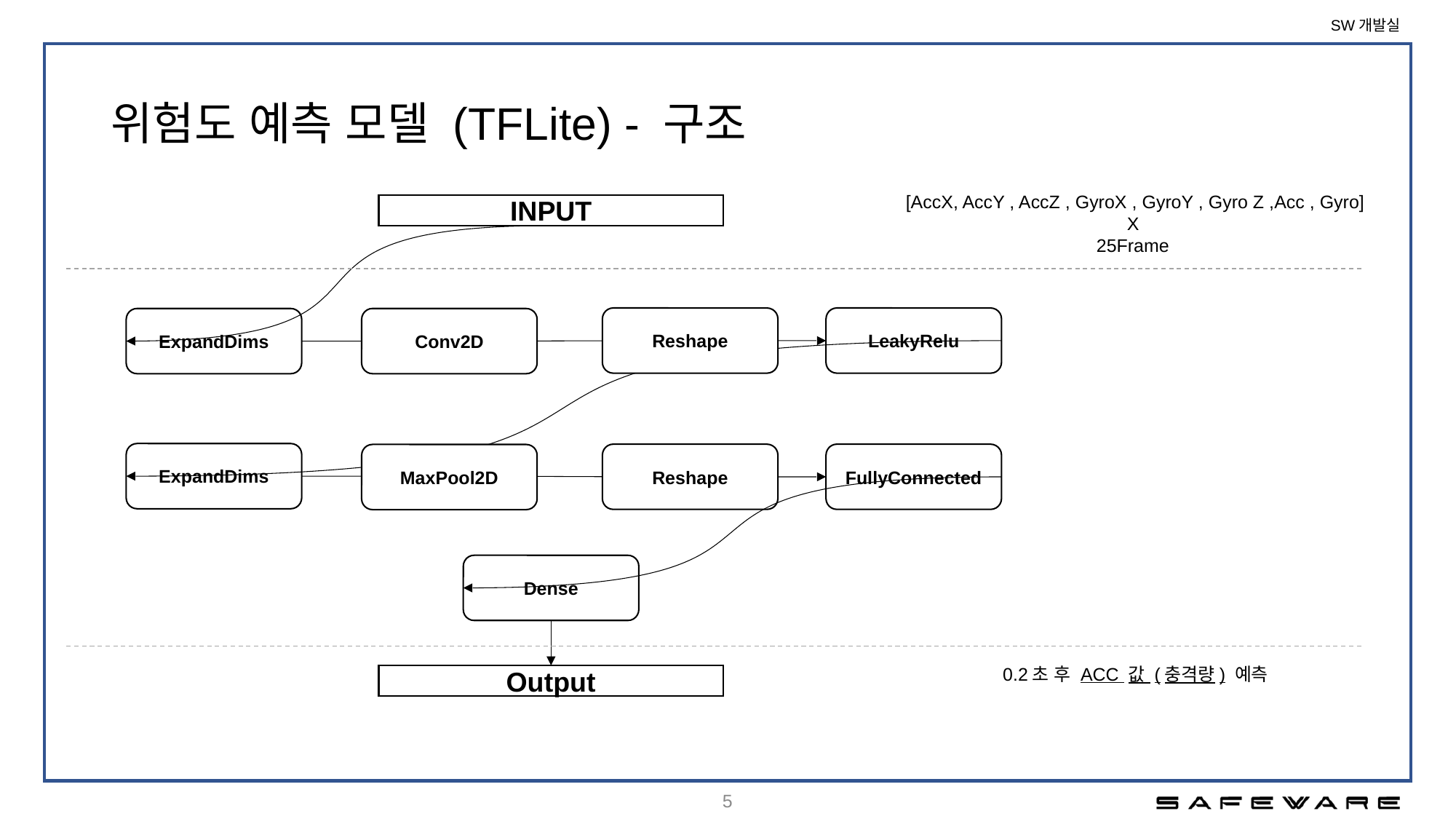

# 위험도 예측 모델 (TFLite) - 구조
[AccX, AccY , AccZ , GyroX , GyroY , Gyro Z ,Acc , Gyro]
X
25Frame
INPUT
LeakyRelu
ExpandDims
Conv2D
ExpandDims
Reshape
FullyConnected
MaxPool2D
Dense
Output
Reshape
0.2초 후 ACC 값 (충격량) 예측

5